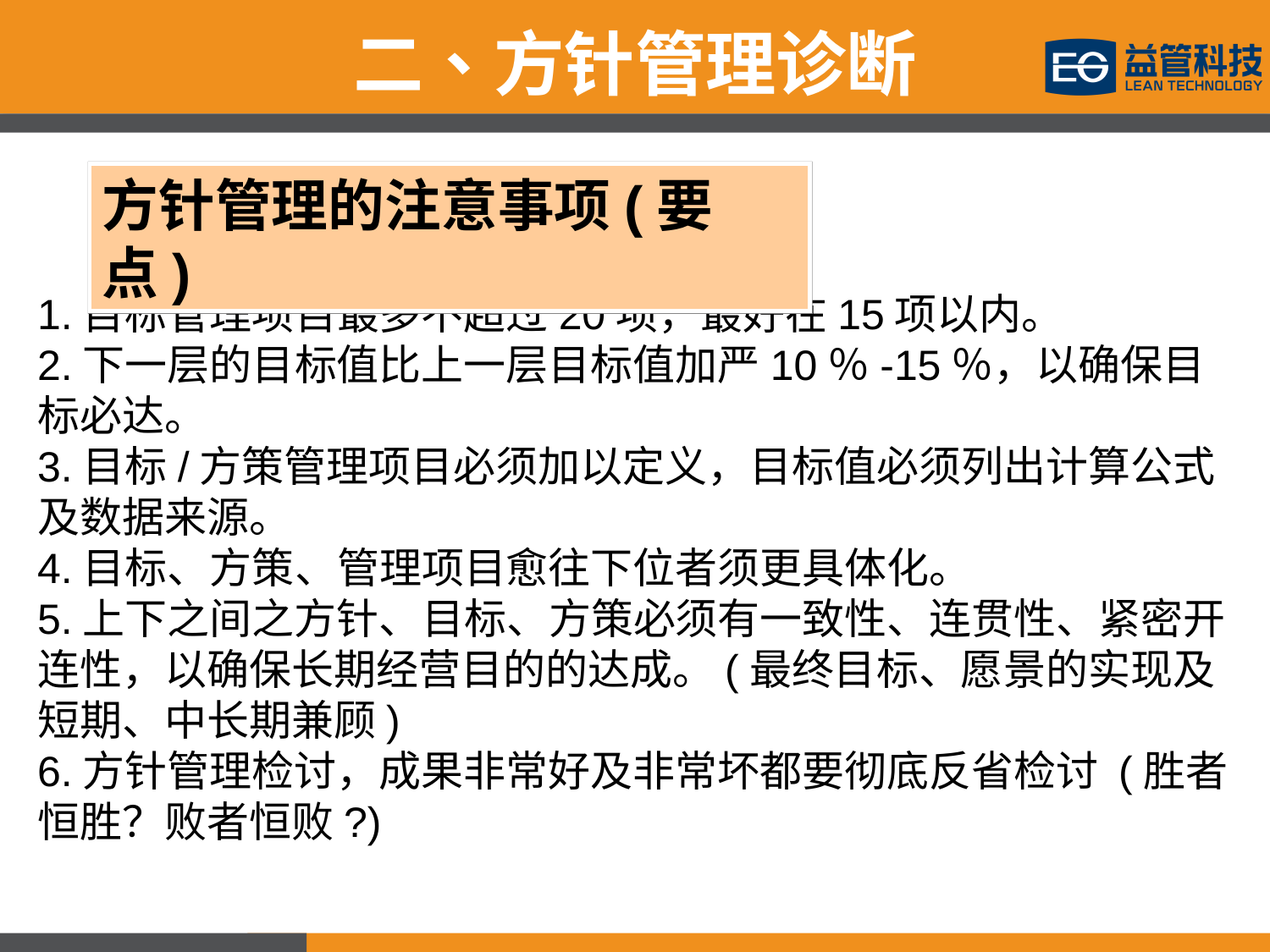

二、方针管理诊断
方针管理的注意事项(要点)
1.目标管理项目最多不超过20项，最好在15项以内。
2.下一层的目标值比上一层目标值加严10％-15％，以确保目标必达。
3.目标/方策管理项目必须加以定义，目标值必须列出计算公式及数据来源。
4.目标、方策、管理项目愈往下位者须更具体化。
5.上下之间之方针、目标、方策必须有一致性、连贯性、紧密开连性，以确保长期经营目的的达成。(最终目标、愿景的实现及短期、中长期兼顾)
6.方针管理检讨，成果非常好及非常坏都要彻底反省检讨 (胜者恒胜？败者恒败?)